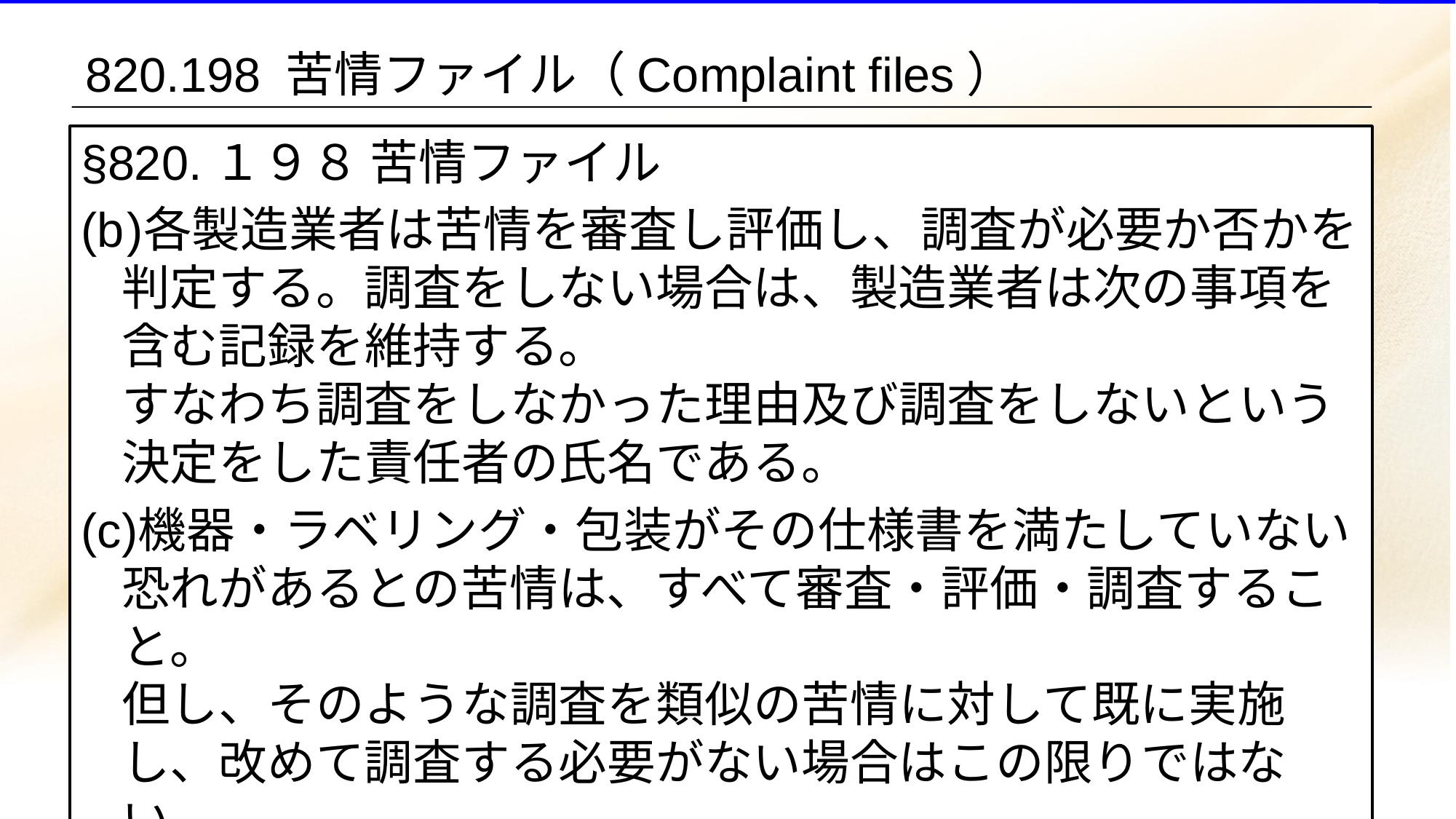

820.198 苦情ファイル（Complaint files）
§820.１９８ 苦情ファイル
各製造業者は苦情を審査し評価し、調査が必要か否かを判定する。調査をしない場合は、製造業者は次の事項を含む記録を維持する。
すなわち調査をしなかった理由及び調査をしないという決定をした責任者の氏名である。
機器・ラベリング・包装がその仕様書を満たしていない恐れがあるとの苦情は、すべて審査・評価・調査すること。
但し、そのような調査を類似の苦情に対して既に実施し、改めて調査する必要がない場合はこの限りではない。